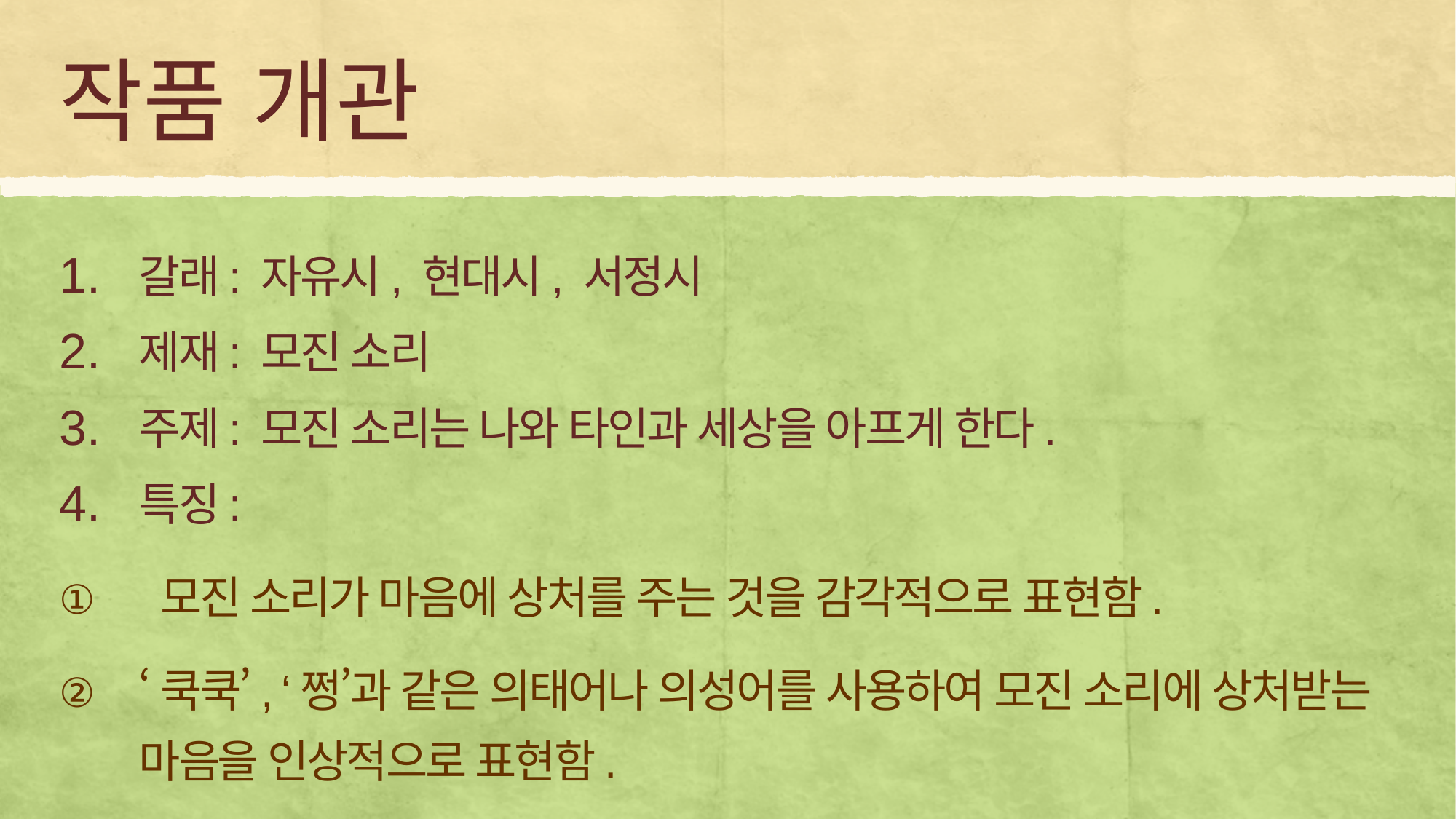

# 작품 개관
갈래: 자유시, 현대시, 서정시
제재: 모진 소리
주제: 모진 소리는 나와 타인과 세상을 아프게 한다.
특징:
 모진 소리가 마음에 상처를 주는 것을 감각적으로 표현함.
‘쿡쿡’, ‘쩡’과 같은 의태어나 의성어를 사용하여 모진 소리에 상처받는 마음을 인상적으로 표현함.